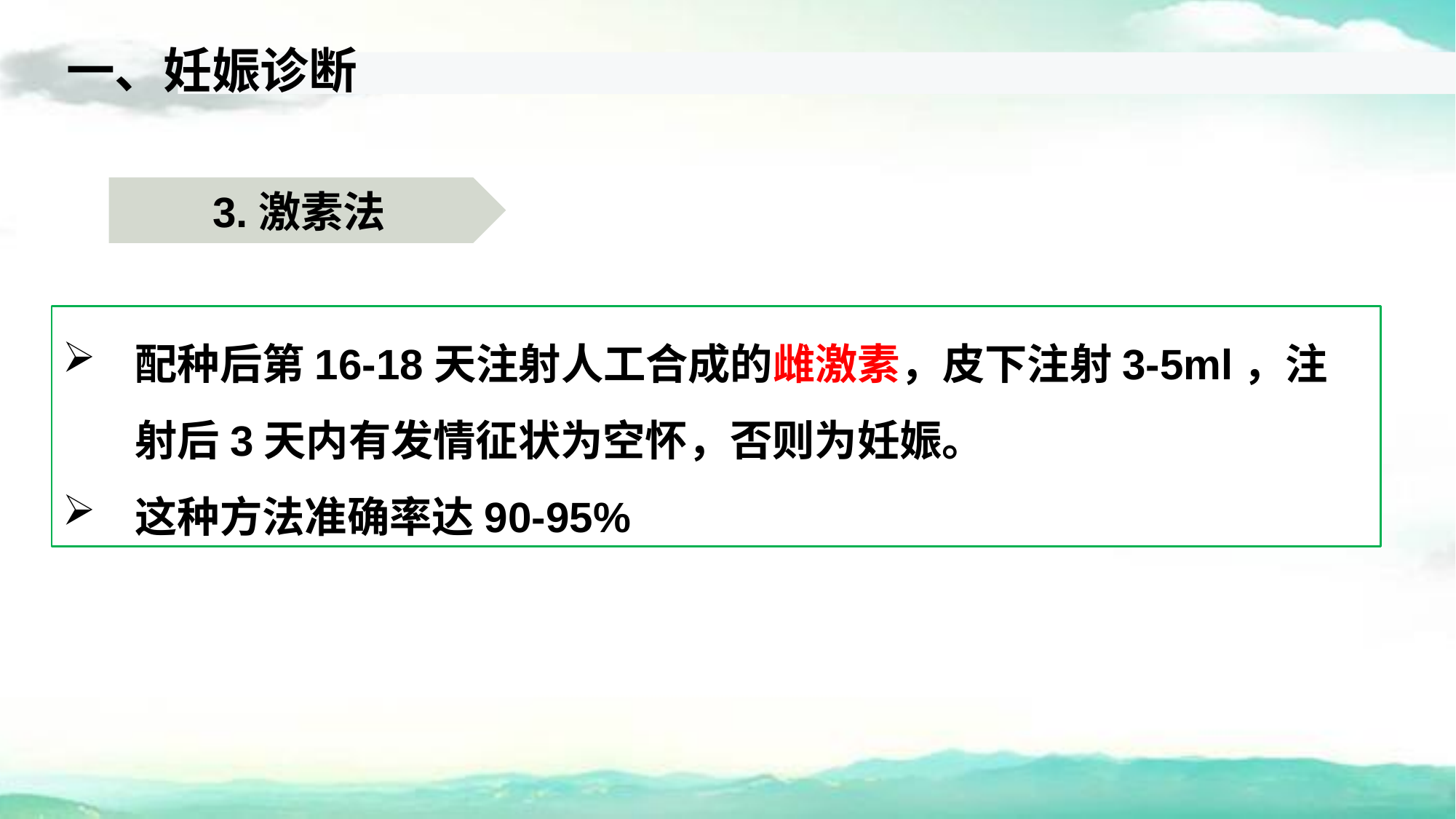

一、妊娠诊断

3.激素法
配种后第16-18天注射人工合成的雌激素，皮下注射3-5ml，注射后3天内有发情征状为空怀，否则为妊娠。
这种方法准确率达90-95%